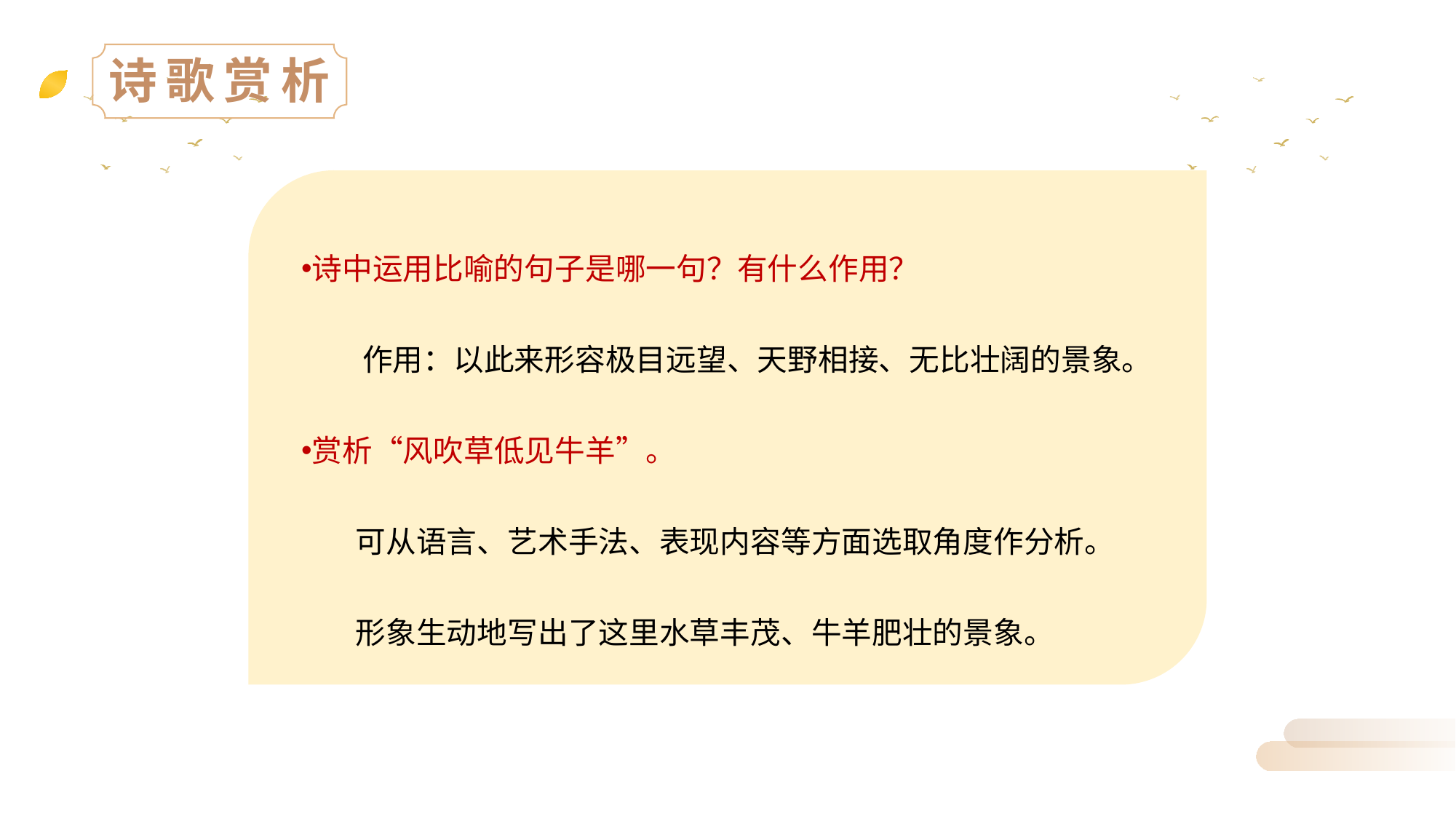

诗歌赏析

诗中运用比喻的句子是哪一句？有什么作用？
        作用：以此来形容极目远望、天野相接、无比壮阔的景象。
赏析“风吹草低见牛羊”。
       可从语言、艺术手法、表现内容等方面选取角度作分析。
       形象生动地写出了这里水草丰茂、牛羊肥壮的景象。